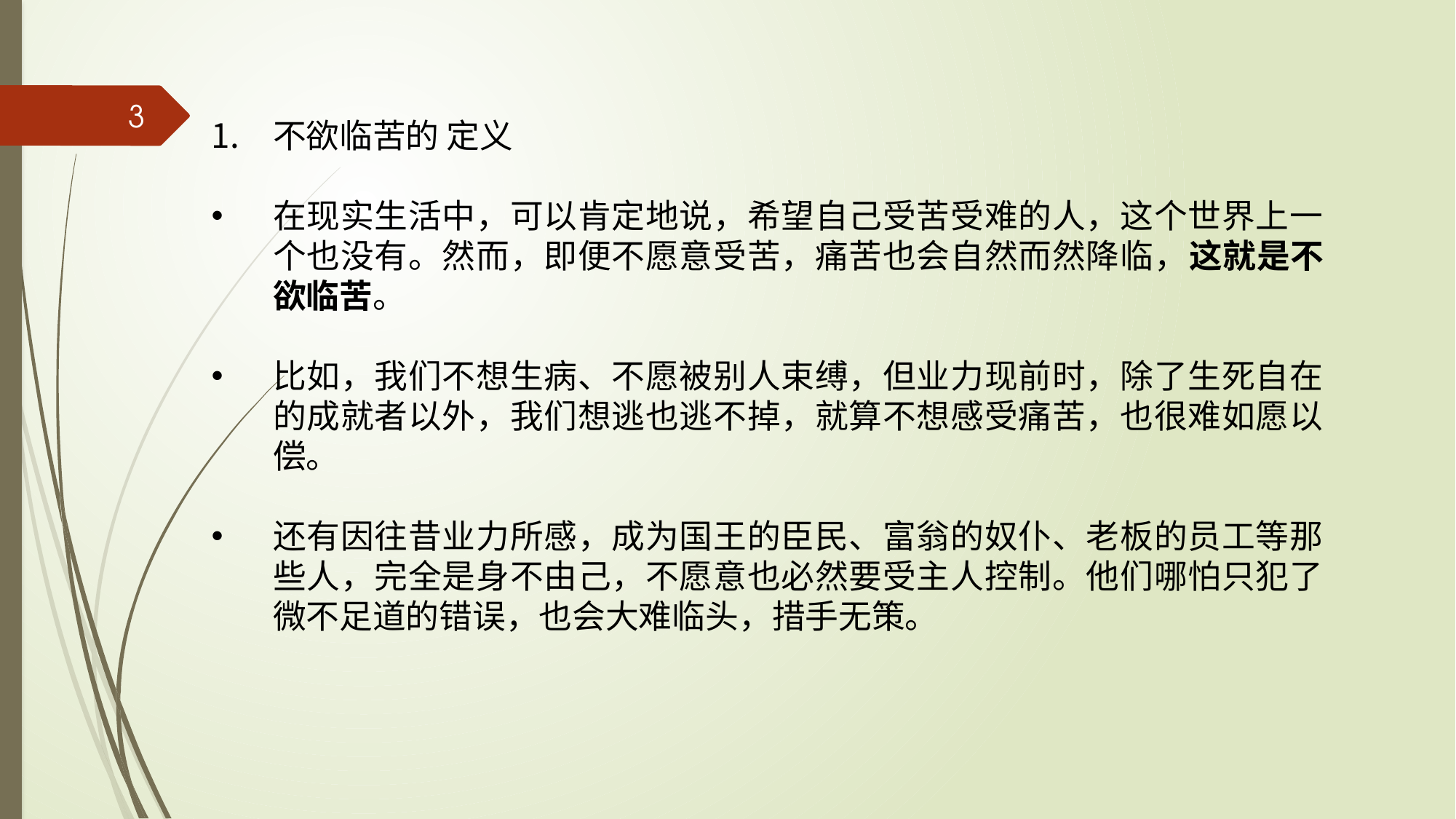

3
不欲临苦的 定义

在现实生活中，可以肯定地说，希望自己受苦受难的人，这个世界上一个也没有。然而，即便不愿意受苦，痛苦也会自然而然降临，这就是不欲临苦。

比如，我们不想生病、不愿被别人束缚，但业力现前时，除了生死自在的成就者以外，我们想逃也逃不掉，就算不想感受痛苦，也很难如愿以偿。

还有因往昔业力所感，成为国王的臣民、富翁的奴仆、老板的员工等那些人，完全是身不由己，不愿意也必然要受主人控制。他们哪怕只犯了微不足道的错误，也会大难临头，措手无策。